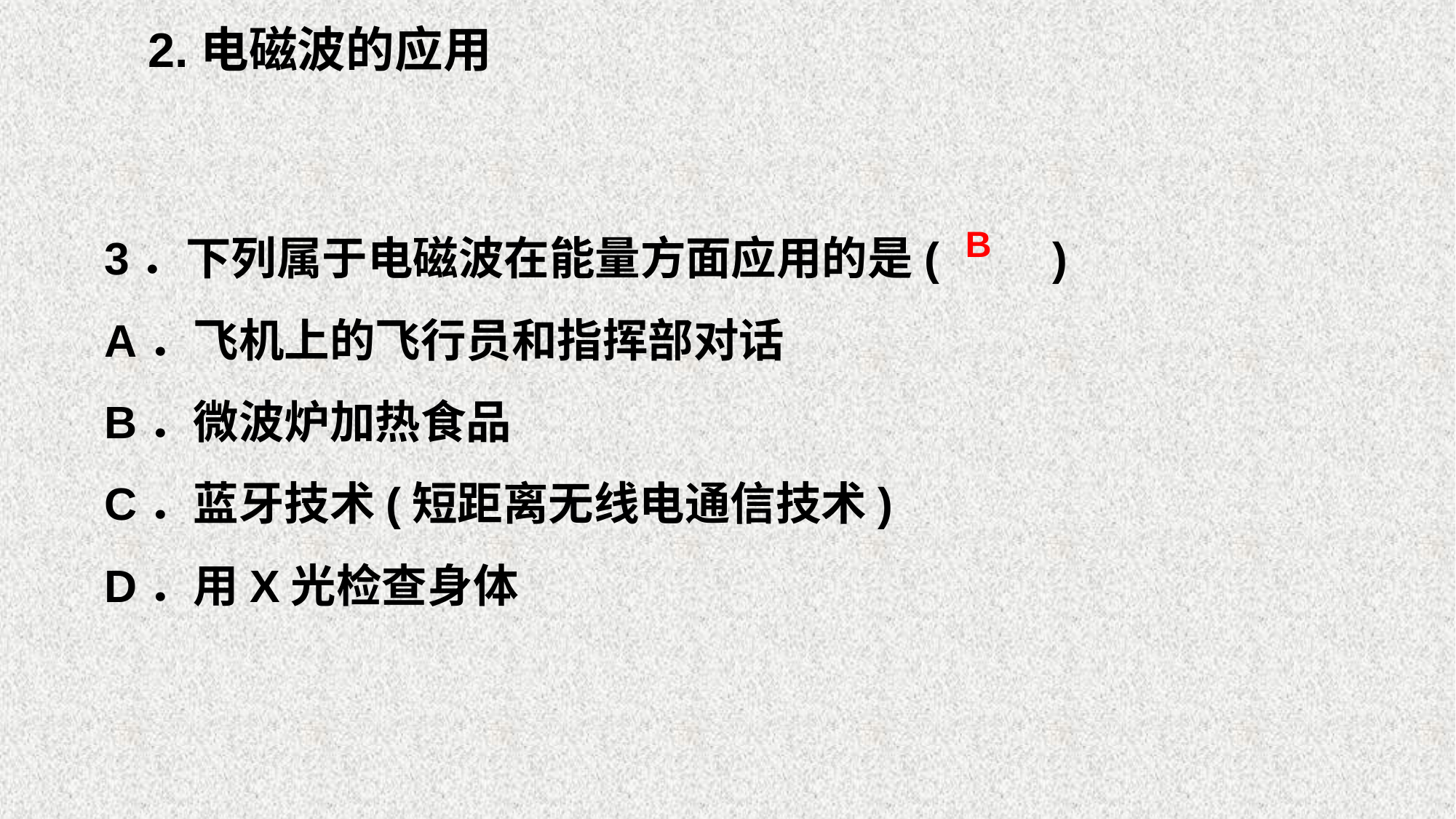

2.电磁波的应用
3．下列属于电磁波在能量方面应用的是(　　)
A．飞机上的飞行员和指挥部对话
B．微波炉加热食品
C．蓝牙技术(短距离无线电通信技术)
D．用X光检查身体
B